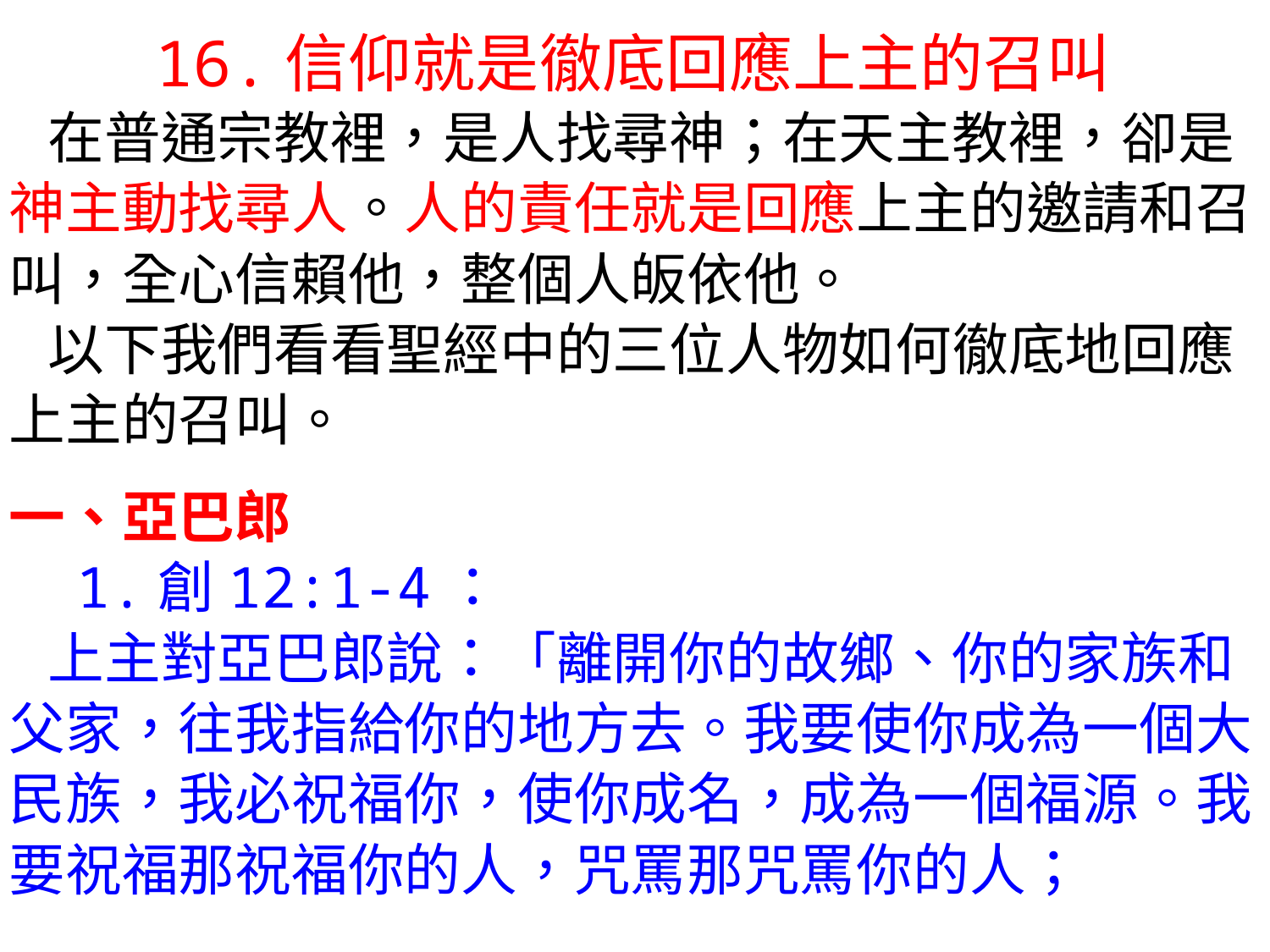

16.信仰就是徹底回應上主的召叫
  在普通宗教裡，是人找尋神；在天主教裡，卻是神主動找尋人。人的責任就是回應上主的邀請和召叫，全心信賴他，整個人皈依他。
  以下我們看看聖經中的三位人物如何徹底地回應上主的召叫。
一、亞巴郎
  1.創12:1-4：
  上主對亞巴郎說：「離開你的故鄉、你的家族和父家，往我指給你的地方去。我要使你成為一個大民族，我必祝福你，使你成名，成為一個福源。我要祝福那祝福你的人，咒罵那咒罵你的人；